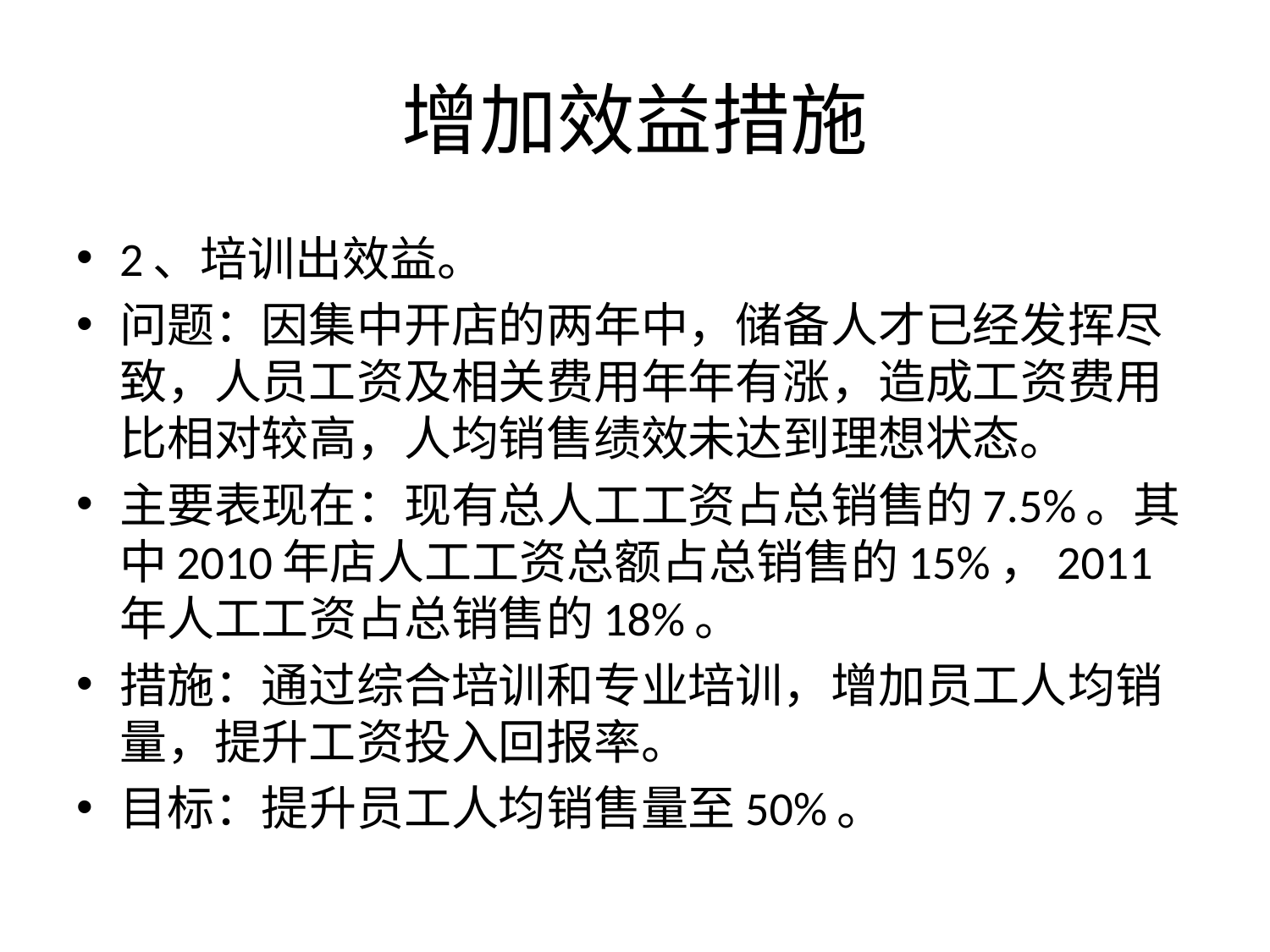

# 增加效益措施
2、培训出效益。
问题：因集中开店的两年中，储备人才已经发挥尽致，人员工资及相关费用年年有涨，造成工资费用比相对较高，人均销售绩效未达到理想状态。
主要表现在：现有总人工工资占总销售的7.5%。其中2010年店人工工资总额占总销售的15%，2011年人工工资占总销售的18%。
措施：通过综合培训和专业培训，增加员工人均销量，提升工资投入回报率。
目标：提升员工人均销售量至50%。